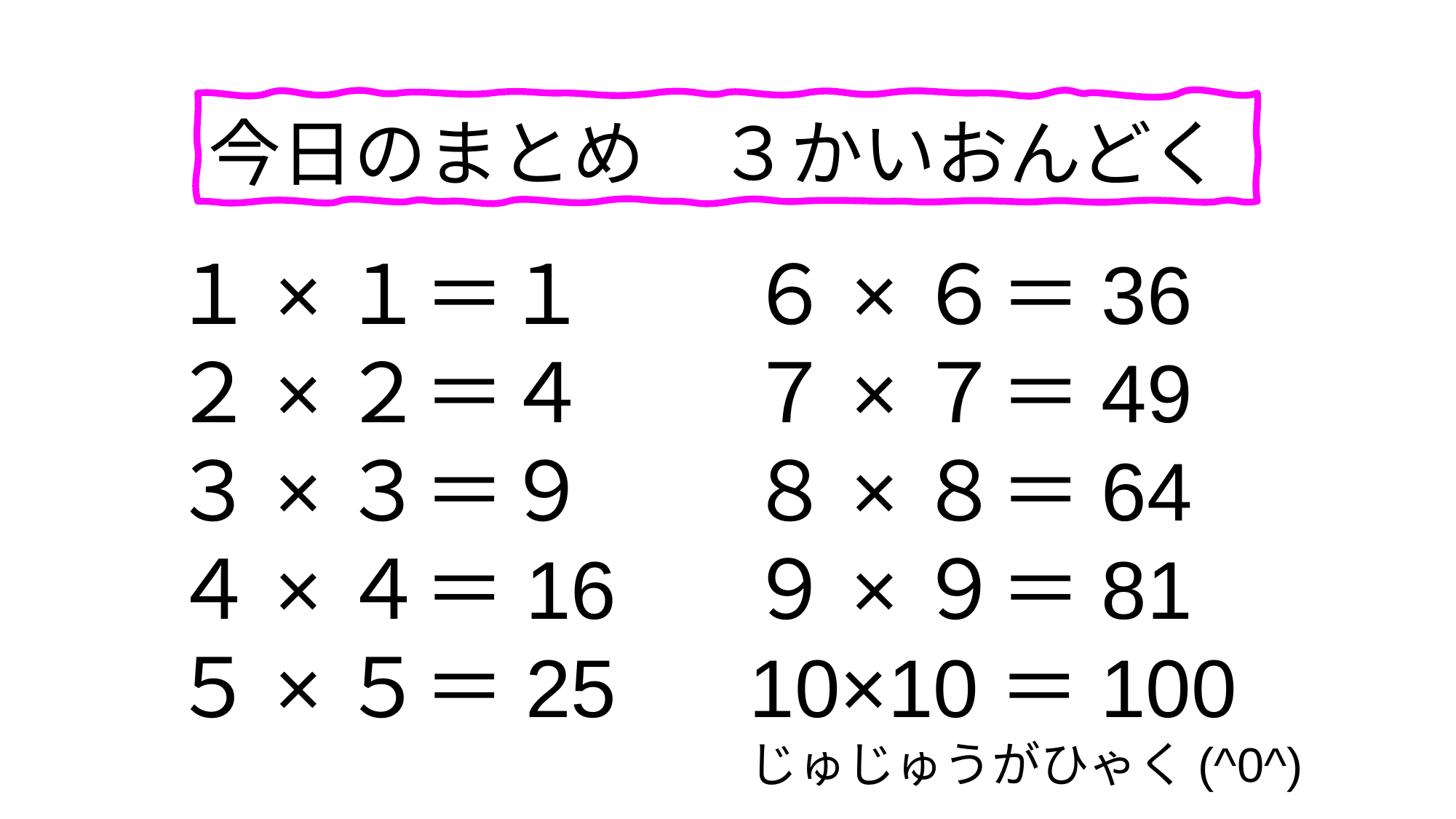

今日のまとめ　３かいおんどく
１×１＝１
２×２＝４
３×３＝９
４×４＝16
５×５＝25
６×６＝36
７×７＝49
８×８＝64
９×９＝81
10×10＝100
じゅじゅうがひゃく(^0^)